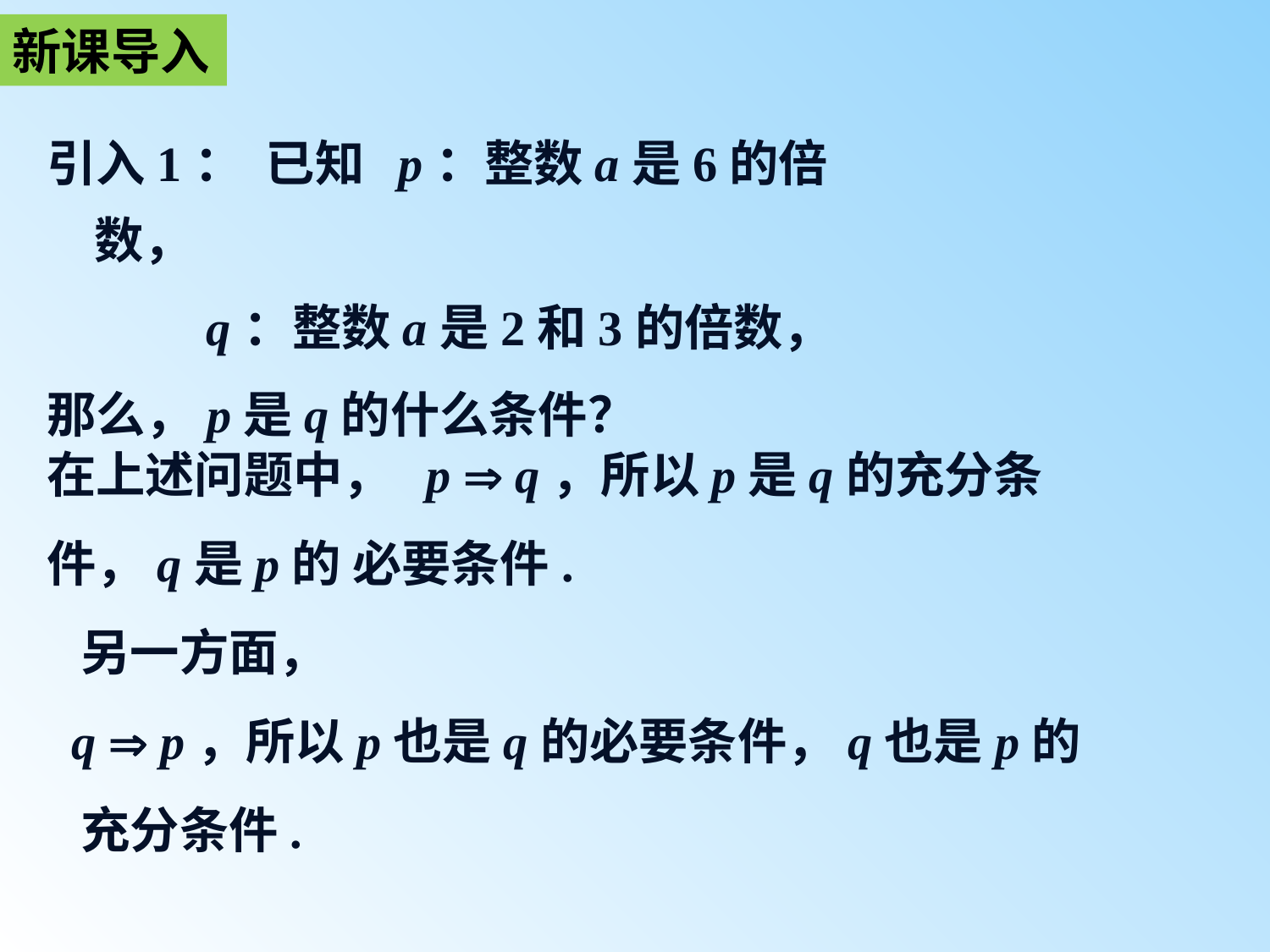

新课导入
引入1：  已知  p：整数a是6的倍数，
             q：整数a是2和3的倍数，
那么，p是q的什么条件？
在上述问题中，  p ⇒ q，所以p是q的充分条件，q是p的 必要条件.
  另一方面，
  q ⇒ p，所以p也是q的必要条件，q也是p的
  充分条件.